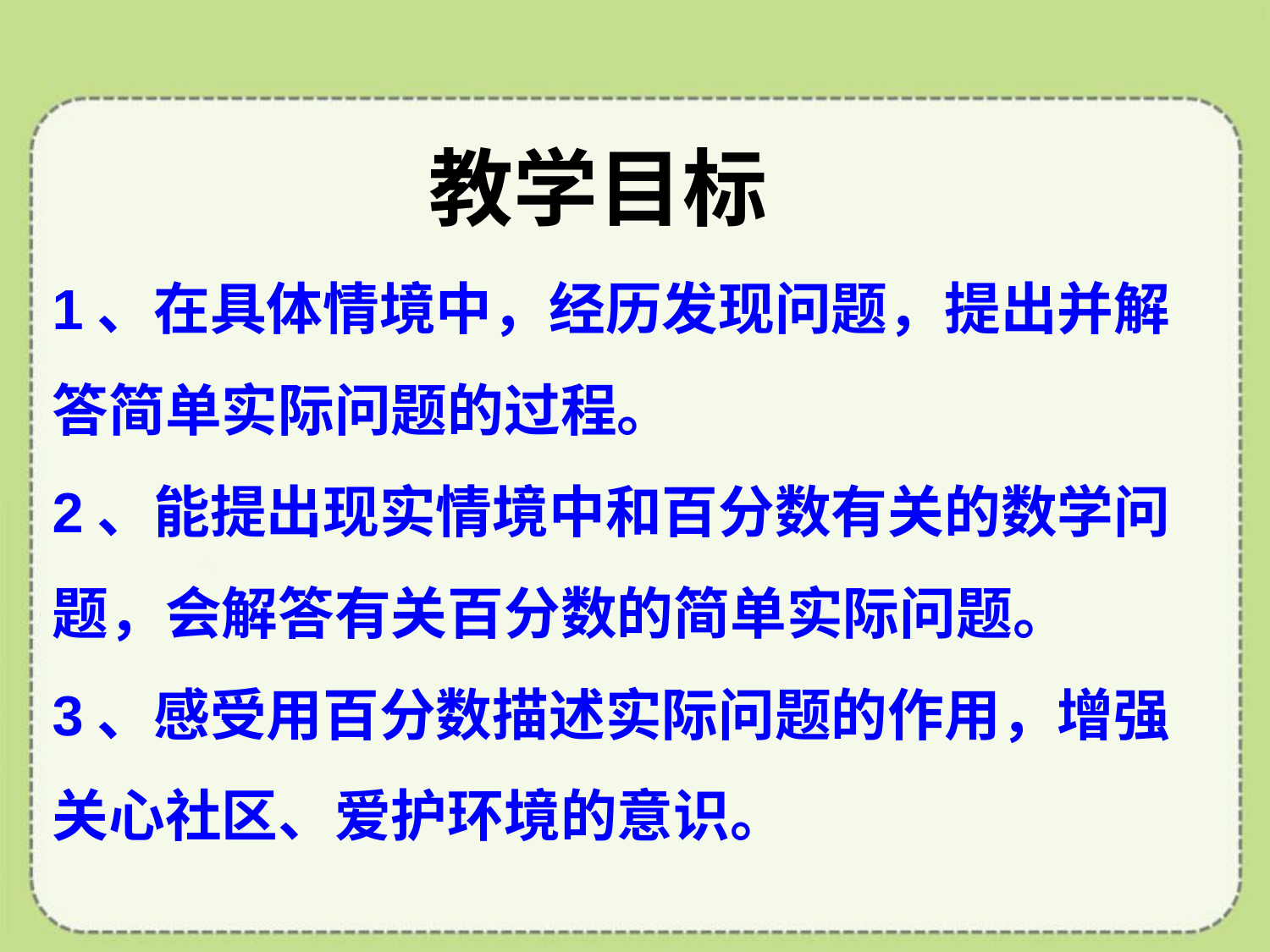

教学目标
1、在具体情境中，经历发现问题，提出并解答简单实际问题的过程。
2、能提出现实情境中和百分数有关的数学问题，会解答有关百分数的简单实际问题。
3、感受用百分数描述实际问题的作用，增强关心社区、爱护环境的意识。